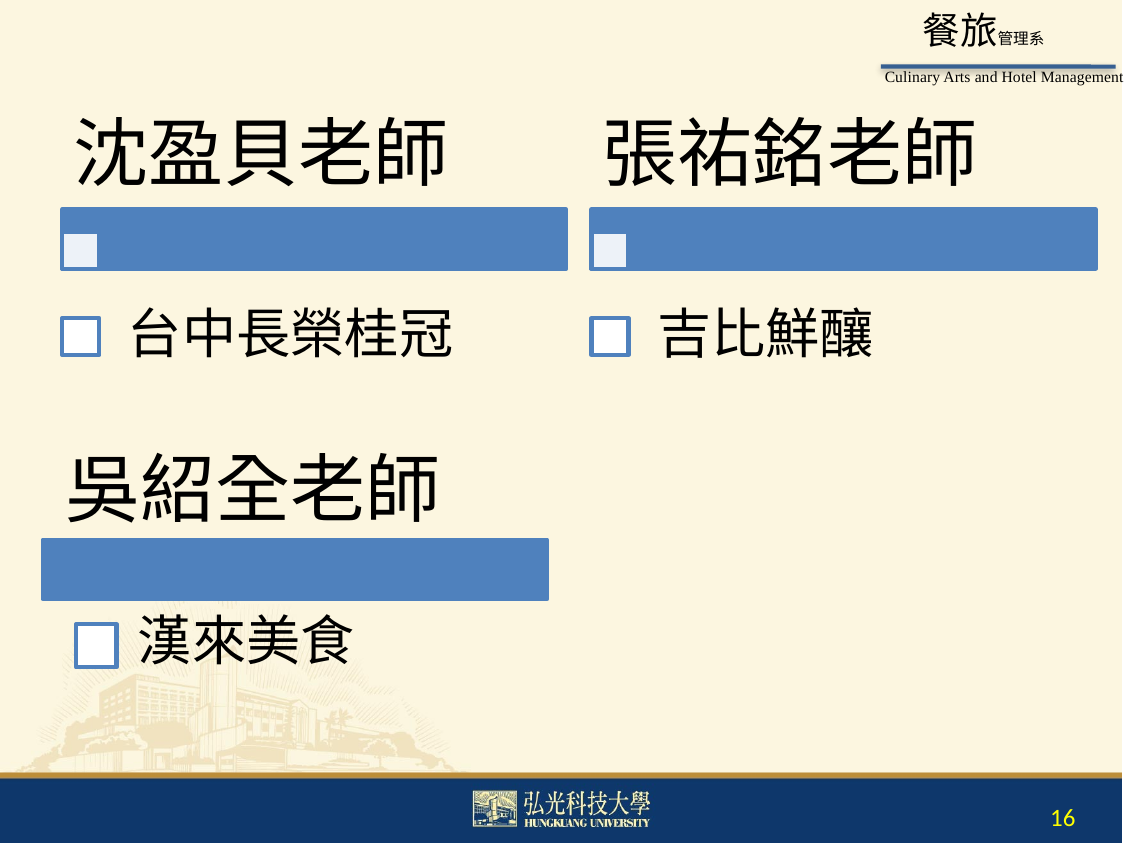

沈盈貝老師
台中長榮桂冠
張祐銘老師
吉比鮮釀
吳紹全老師

漢來美食

16